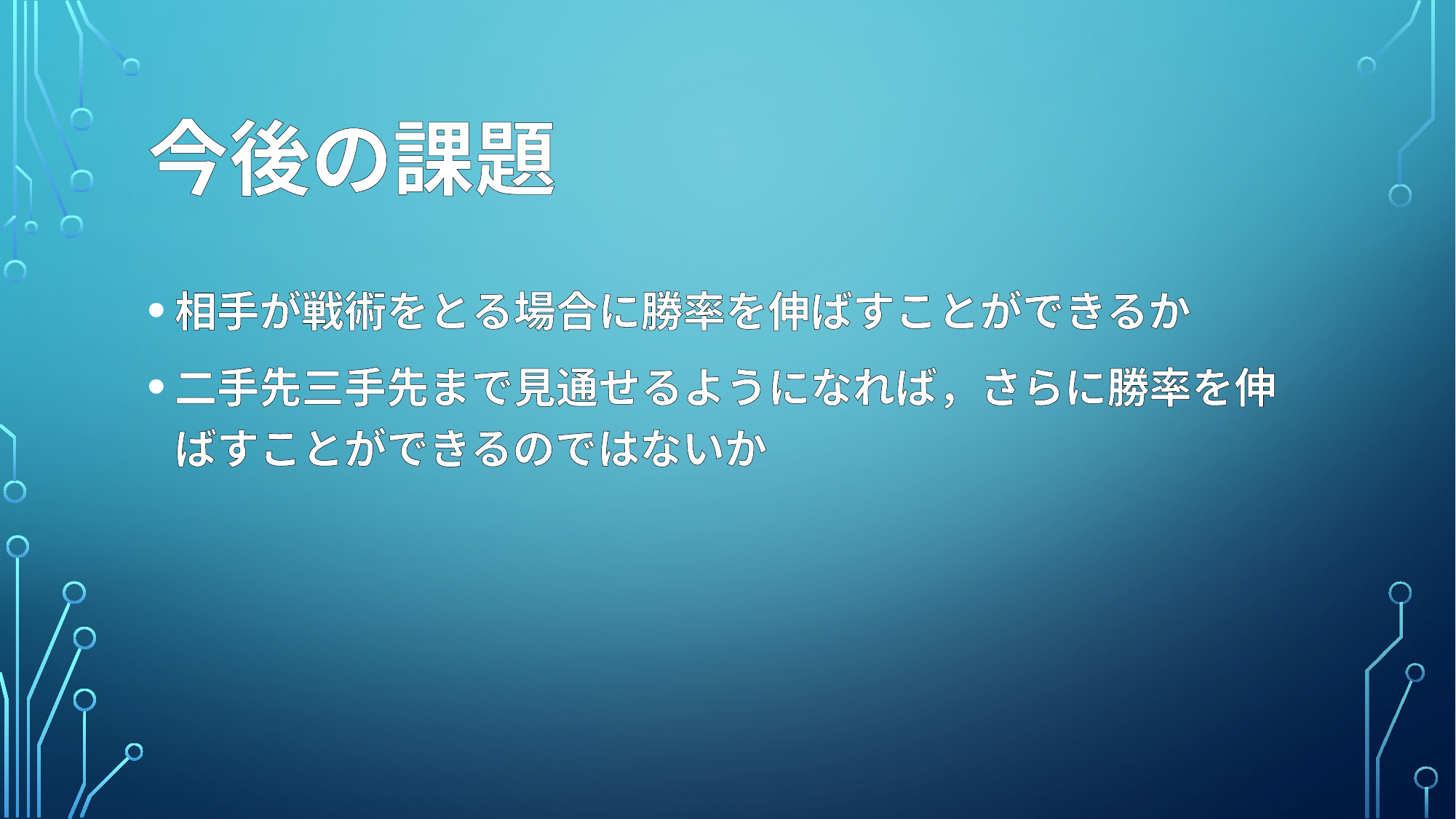

# 今後の課題
相手が戦術をとる場合に勝率を伸ばすことができるか
二手先三手先まで見通せるようになれば，さらに勝率を伸ばすことができるのではないか